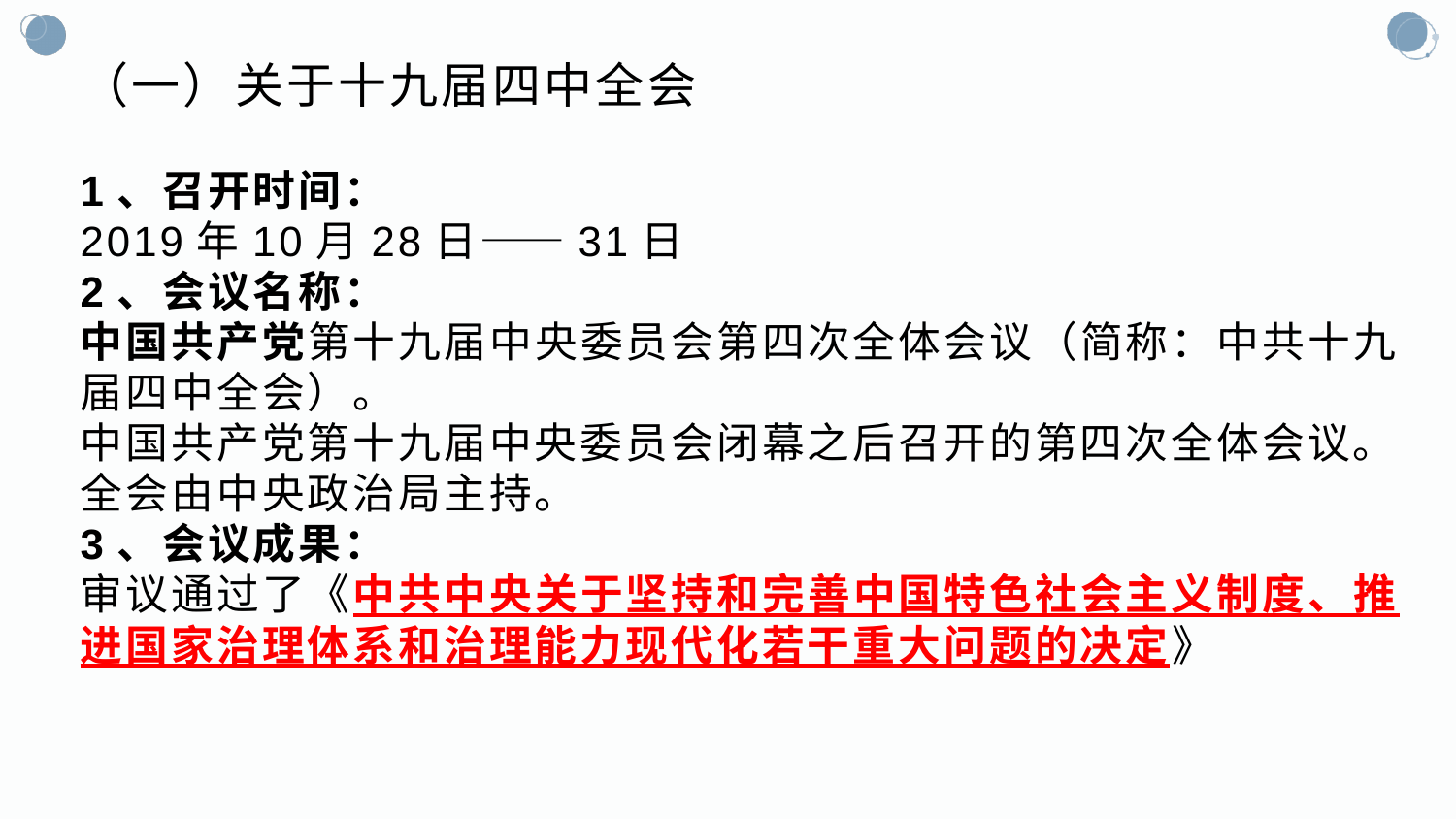

（一）关于十九届四中全会

1、召开时间：
2019年10月28日——31日
2、会议名称：
中国共产党第十九届中央委员会第四次全体会议（简称：中共十九届四中全会）。
中国共产党第十九届中央委员会闭幕之后召开的第四次全体会议。
全会由中央政治局主持。
3、会议成果：
审议通过了《中共中央关于坚持和完善中国特色社会主义制度、推进国家治理体系和治理能力现代化若干重大问题的决定》